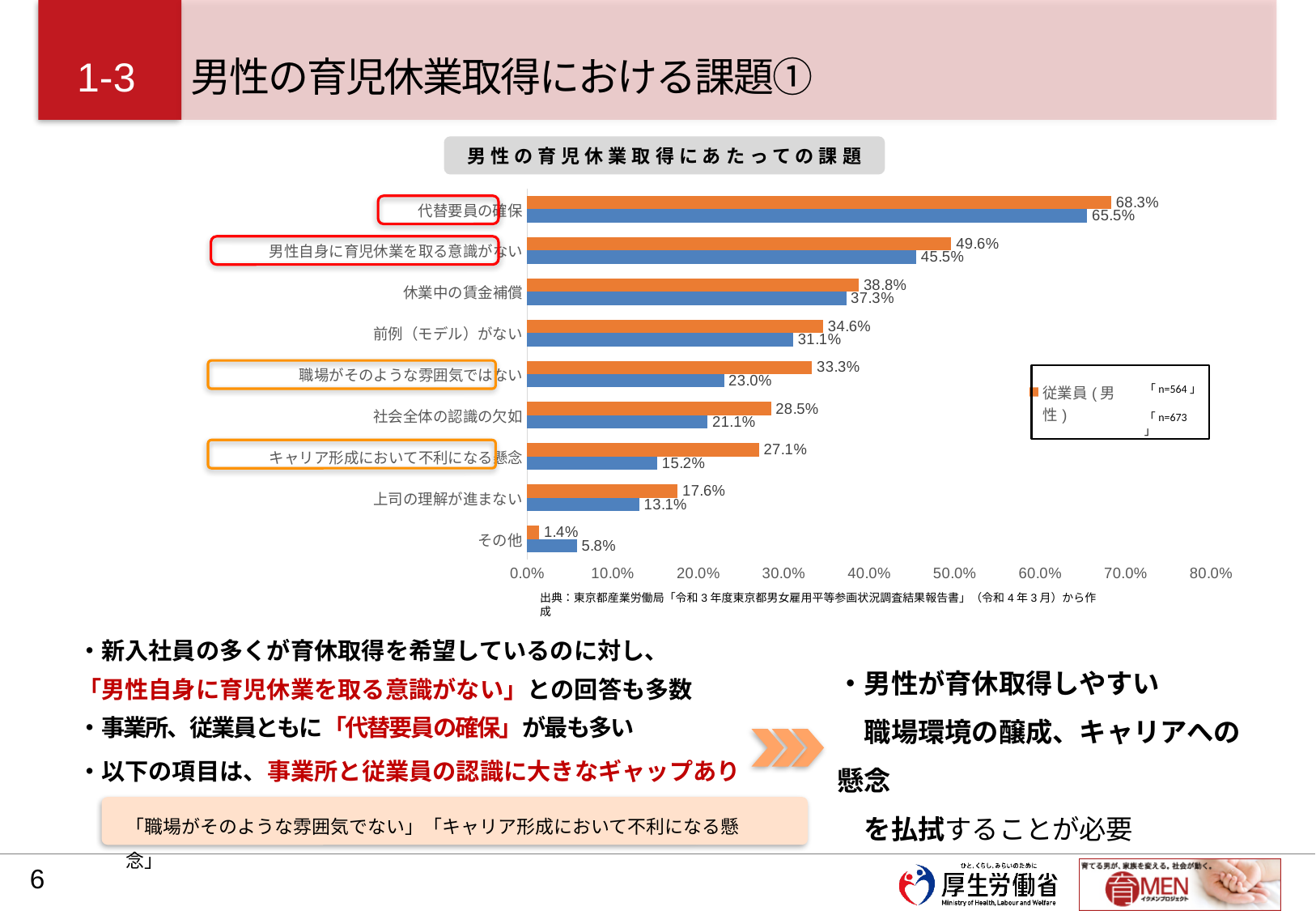

# 1-3    男性の育児休業取得における課題①

### Chart

| Category | 事業所 | 従業員(男性) |
|---|---|---|
| その他 | 0.058 | 0.014 |
| 上司の理解が進まない | 0.131 | 0.176 |
| キャリア形成において不利になる懸念 | 0.152 | 0.271 |
| 社会全体の認識の欠如 | 0.211 | 0.285 |
| 職場がそのような雰囲気ではない | 0.23 | 0.333 |
| 前例（モデル）がない | 0.311 | 0.346 |
| 休業中の賃金補償 | 0.373 | 0.388 |
| 男性自身に育児休業を取る意識がない | 0.455 | 0.496 |
| 代替要員の確保 | 0.655 | 0.683 |
男性の育児休業取得にあたっての課題

「n=564」
「n=673」

出典：東京都産業労働局「令和3年度東京都男女雇用平等参画状況調査結果報告書」（令和4年3月）から作成
・新入社員の多くが育休取得を希望しているのに対し、
「男性自身に育児休業を取る意識がない」との回答も多数
・事業所、従業員ともに「代替要員の確保」が最も多い
・以下の項目は、事業所と従業員の認識に大きなギャップあり
・男性が育休取得しやすい
　職場環境の醸成、キャリアへの懸念
　を払拭することが必要

「職場がそのような雰囲気でない」「キャリア形成において不利になる懸念」
6